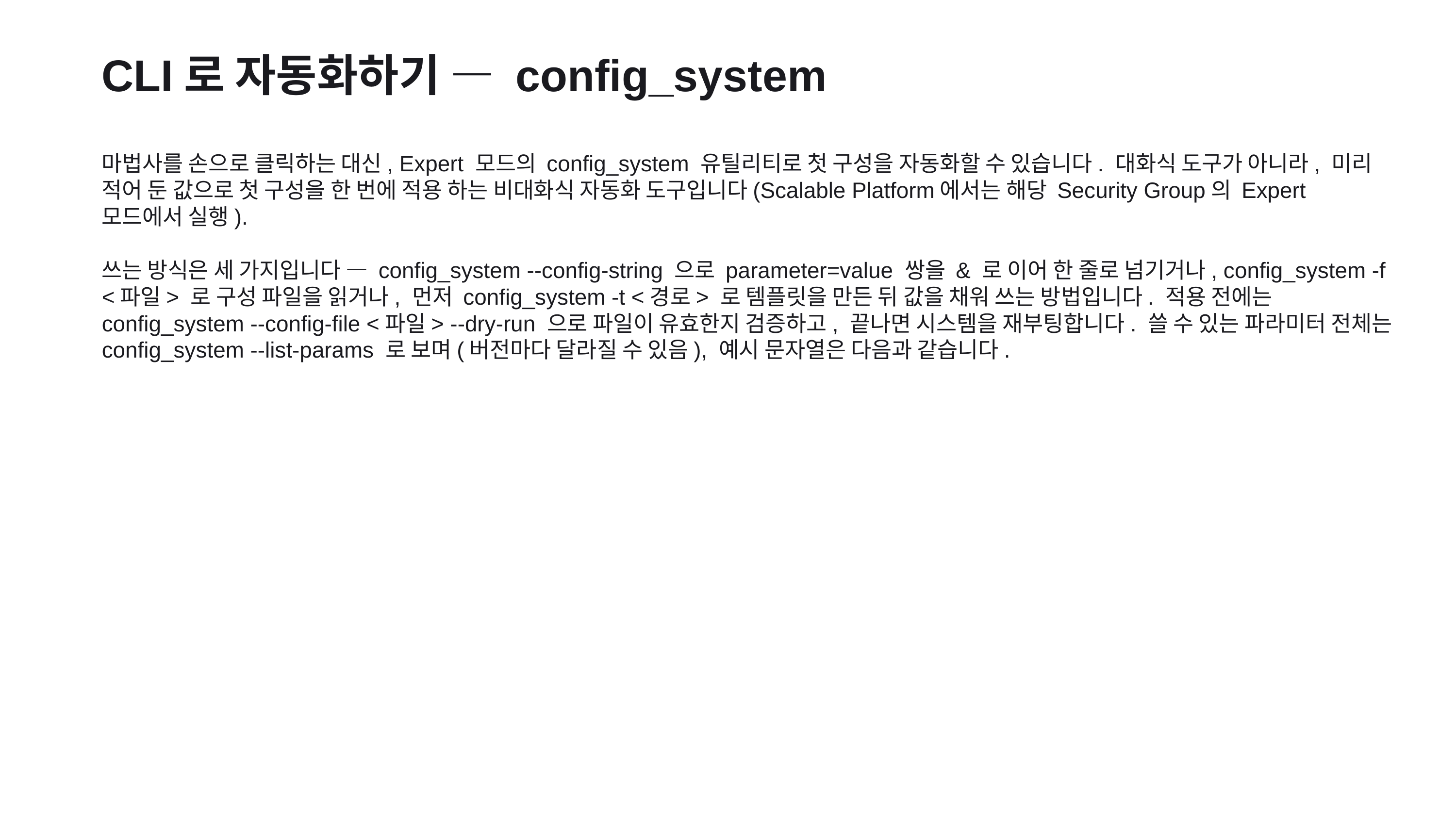

CLI로 자동화하기 — config_system
마법사를 손으로 클릭하는 대신, Expert 모드의 config_system 유틸리티로 첫 구성을 자동화할 수 있습니다. 대화식 도구가 아니라, 미리 적어 둔 값으로 첫 구성을 한 번에 적용 하는 비대화식 자동화 도구입니다(Scalable Platform에서는 해당 Security Group의 Expert 모드에서 실행).

쓰는 방식은 세 가지입니다 — config_system --config-string 으로 parameter=value 쌍을 & 로 이어 한 줄로 넘기거나, config_system -f <파일> 로 구성 파일을 읽거나, 먼저 config_system -t <경로> 로 템플릿을 만든 뒤 값을 채워 쓰는 방법입니다. 적용 전에는 config_system --config-file <파일> --dry-run 으로 파일이 유효한지 검증하고, 끝나면 시스템을 재부팅합니다. 쓸 수 있는 파라미터 전체는 config_system --list-params 로 보며(버전마다 달라질 수 있음), 예시 문자열은 다음과 같습니다.